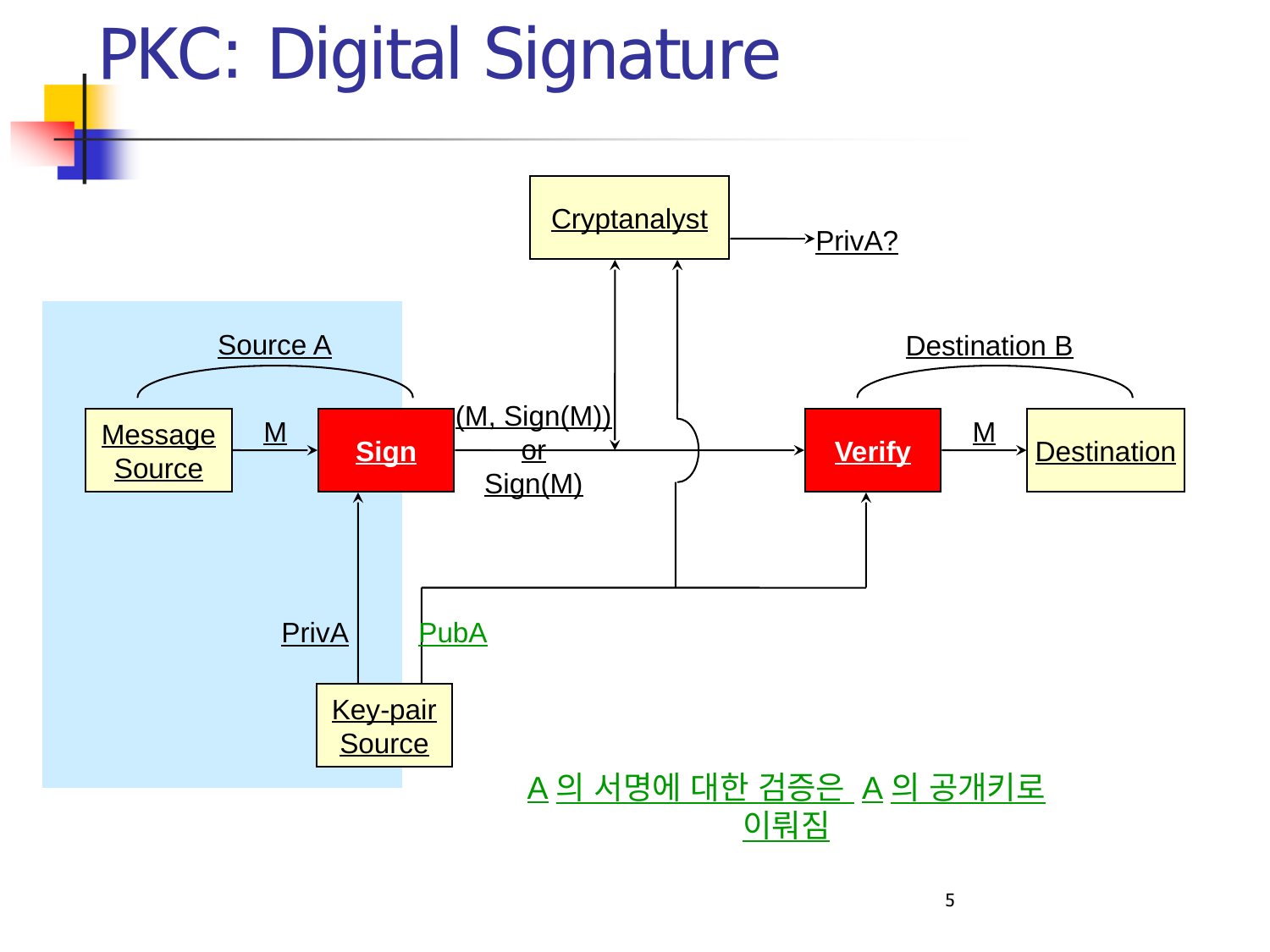

5
# PKC: Digital Signature
Cryptanalyst
PrivA?

Source A
Destination B

(M, Sign(M))
or
Sign(M)
M
M
Message
Source
Sign
Verify
Destination

PrivA
PubA
Key-pair
Source
A의 서명에 대한 검증은 A의 공개키로 이뤄짐